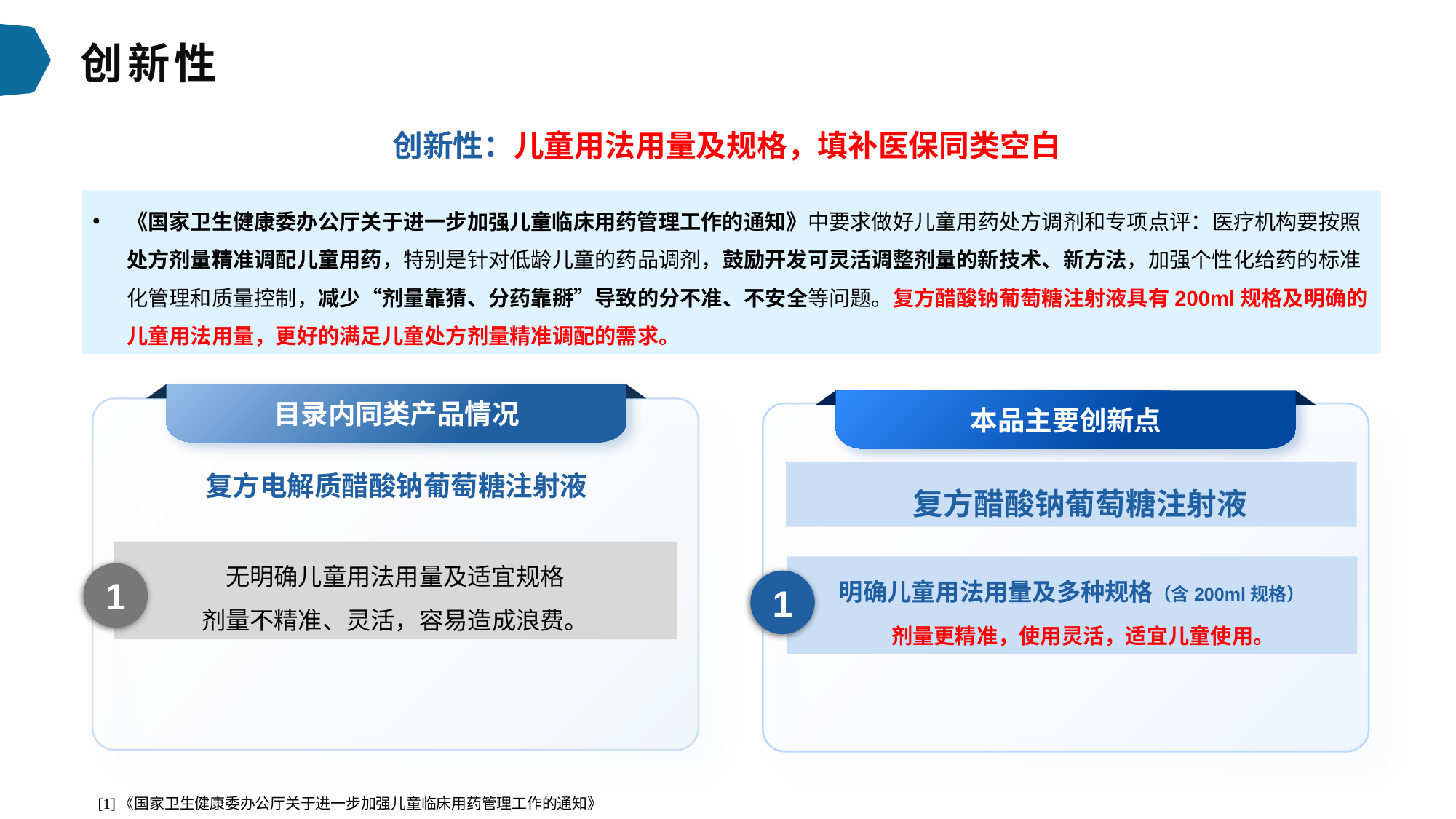

创新性
创新性：儿童用法用量及规格，填补医保同类空白
《国家卫生健康委办公厅关于进一步加强儿童临床用药管理工作的通知》中要求做好儿童用药处方调剂和专项点评：医疗机构要按照处方剂量精准调配儿童用药，特别是针对低龄儿童的药品调剂，鼓励开发可灵活调整剂量的新技术、新方法，加强个性化给药的标准化管理和质量控制，减少“剂量靠猜、分药靠掰”导致的分不准、不安全等问题。复方醋酸钠葡萄糖注射液具有200ml规格及明确的儿童用法用量，更好的满足儿童处方剂量精准调配的需求。

目录内同类产品情况

本品主要创新点

                    复方醋酸钠葡萄糖注射液
复方电解质醋酸钠葡萄糖注射液
无明确儿童用法用量及适宜规格
剂量不精准、灵活，容易造成浪费。
明确儿童用法用量及多种规格（含200ml规格）
   剂量更精准，使用灵活，适宜儿童使用。
1
1
[1]《国家卫生健康委办公厅关于进一步加强儿童临床用药管理工作的通知》